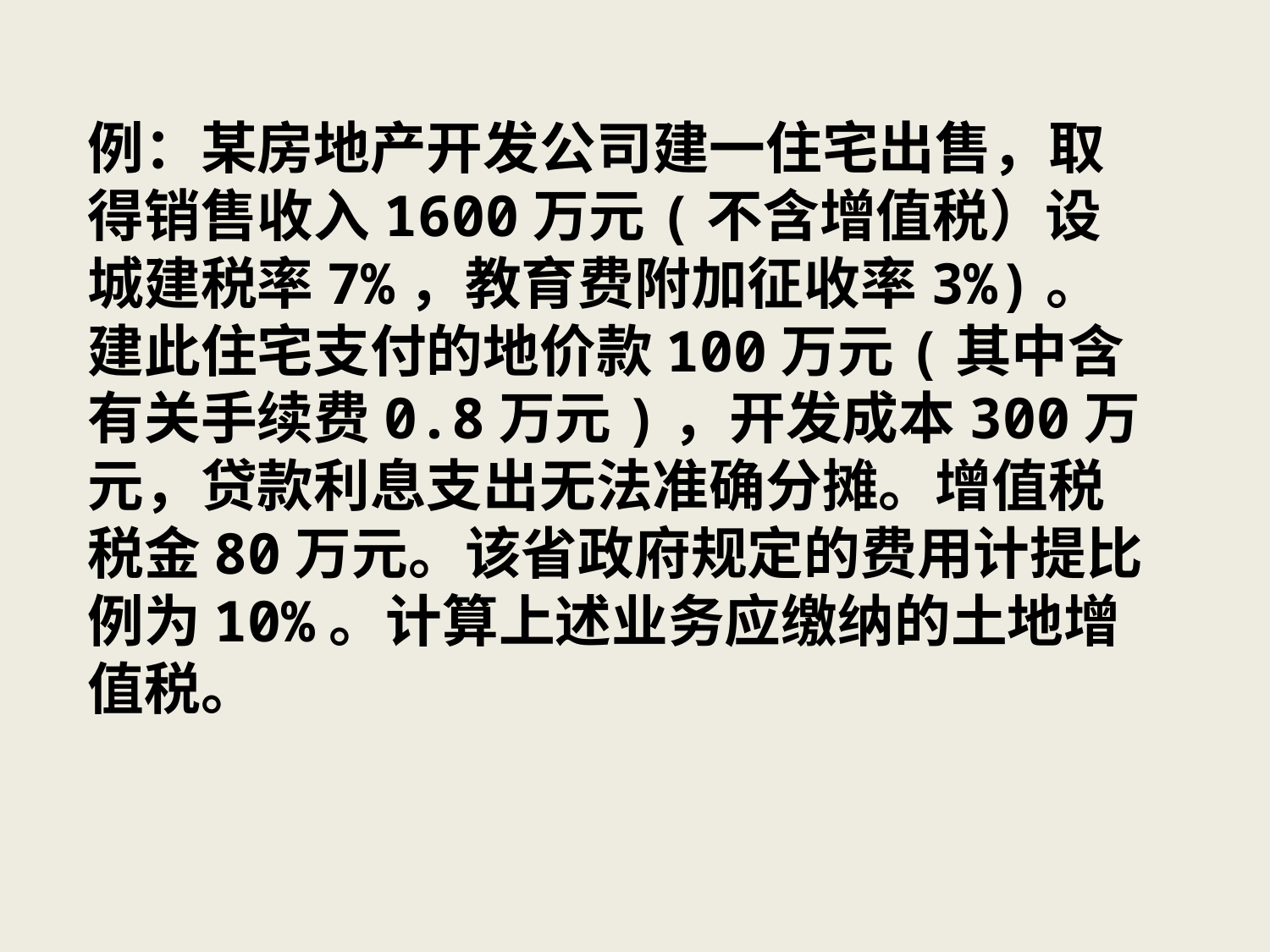

例：某房地产开发公司建一住宅出售，取得销售收入1600万元(不含增值税）设城建税率7%，教育费附加征收率3%)。建此住宅支付的地价款100万元(其中含有关手续费0.8万元)，开发成本300万元，贷款利息支出无法准确分摊。增值税税金80万元。该省政府规定的费用计提比例为10%。计算上述业务应缴纳的土地增值税。